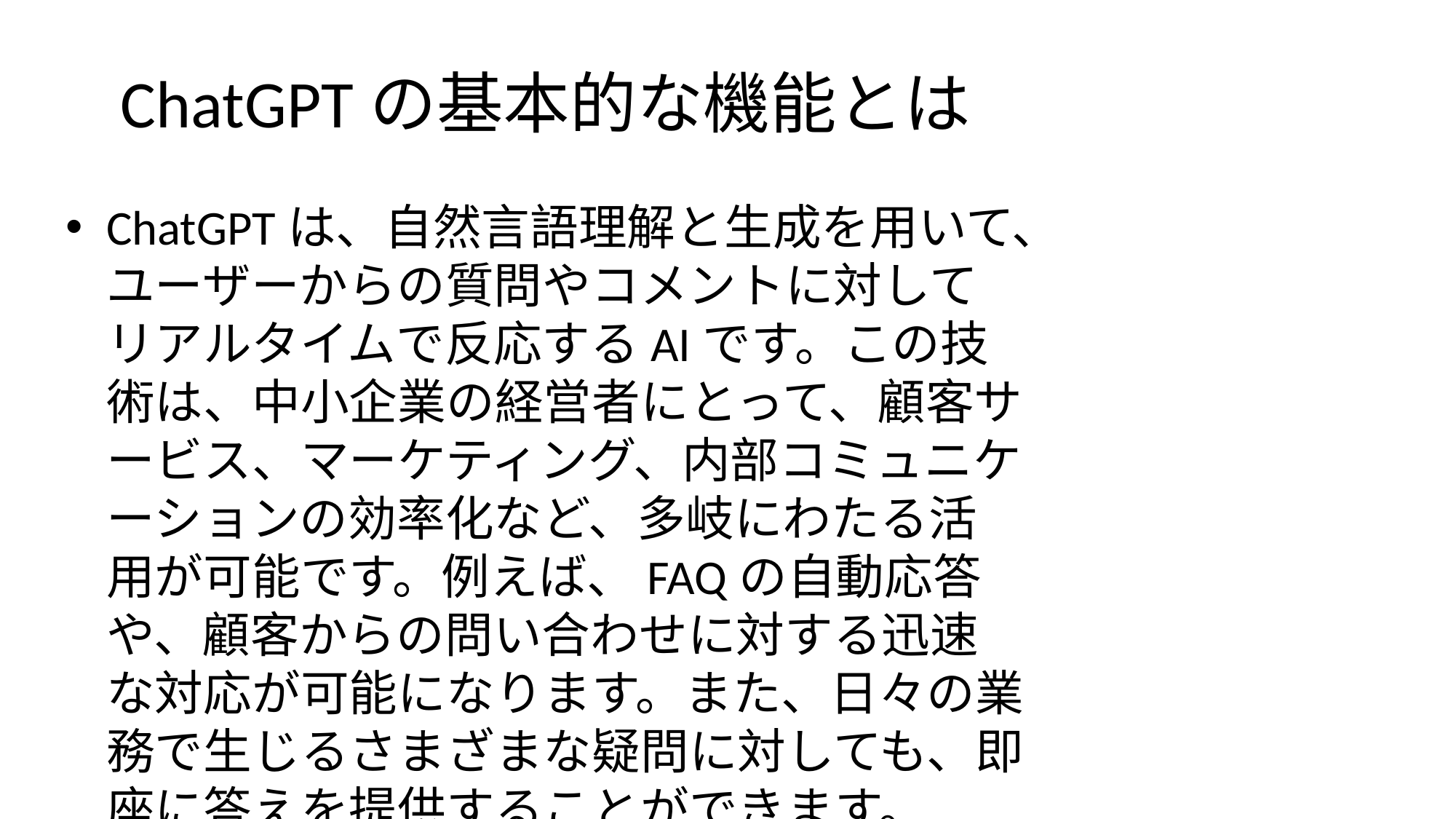

# ChatGPTの基本的な機能とは
ChatGPTは、自然言語理解と生成を用いて、ユーザーからの質問やコメントに対してリアルタイムで反応するAIです。この技術は、中小企業の経営者にとって、顧客サービス、マーケティング、内部コミュニケーションの効率化など、多岐にわたる活用が可能です。例えば、FAQの自動応答や、顧客からの問い合わせに対する迅速な対応が可能になります。また、日々の業務で生じるさまざまな疑問に対しても、即座に答えを提供することができます。